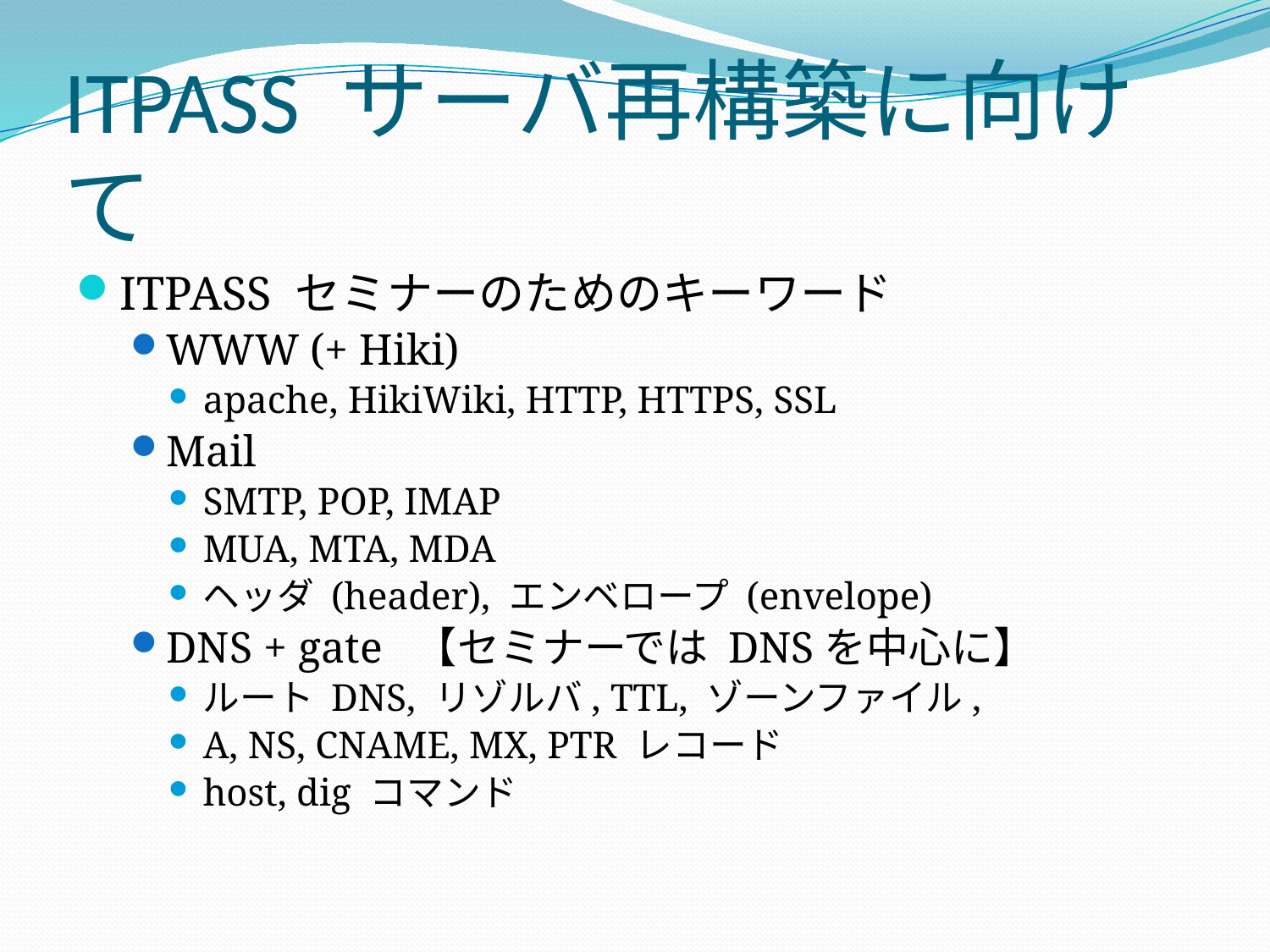

# ITPASS サーバ再構築に向けて
ITPASS セミナーのためのキーワード
WWW (+ Hiki)
apache, HikiWiki, HTTP, HTTPS, SSL
Mail
SMTP, POP, IMAP
MUA, MTA, MDA
ヘッダ (header), エンベロープ (envelope)
DNS + gate  【セミナーでは DNSを中心に】
ルート DNS, リゾルバ, TTL, ゾーンファイル,
A, NS, CNAME, MX, PTR レコード
host, dig コマンド